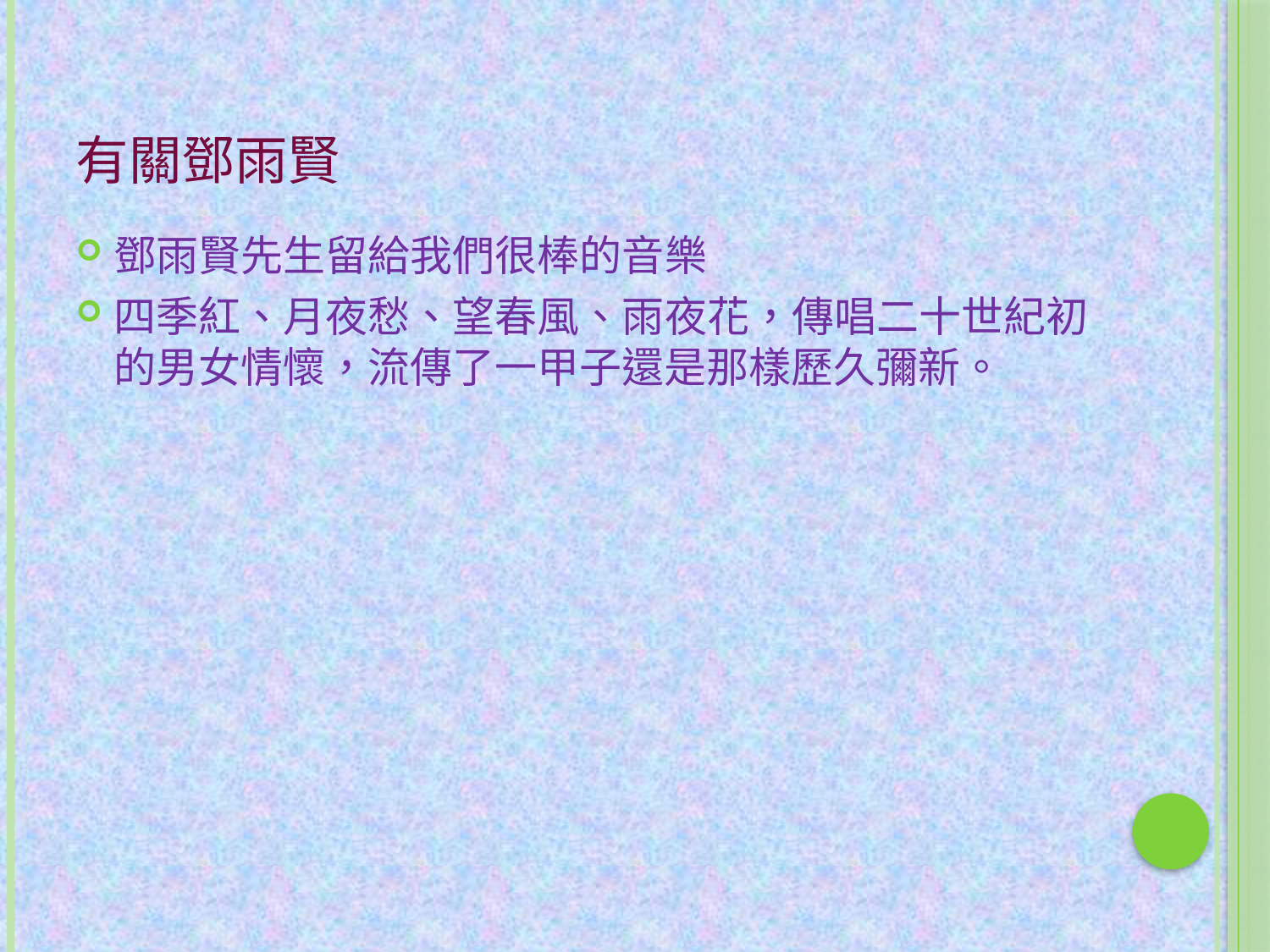

# 有關鄧雨賢
鄧雨賢先生留給我們很棒的音樂
四季紅、月夜愁、望春風、雨夜花，傳唱二十世紀初的男女情懷，流傳了一甲子還是那樣歷久彌新。